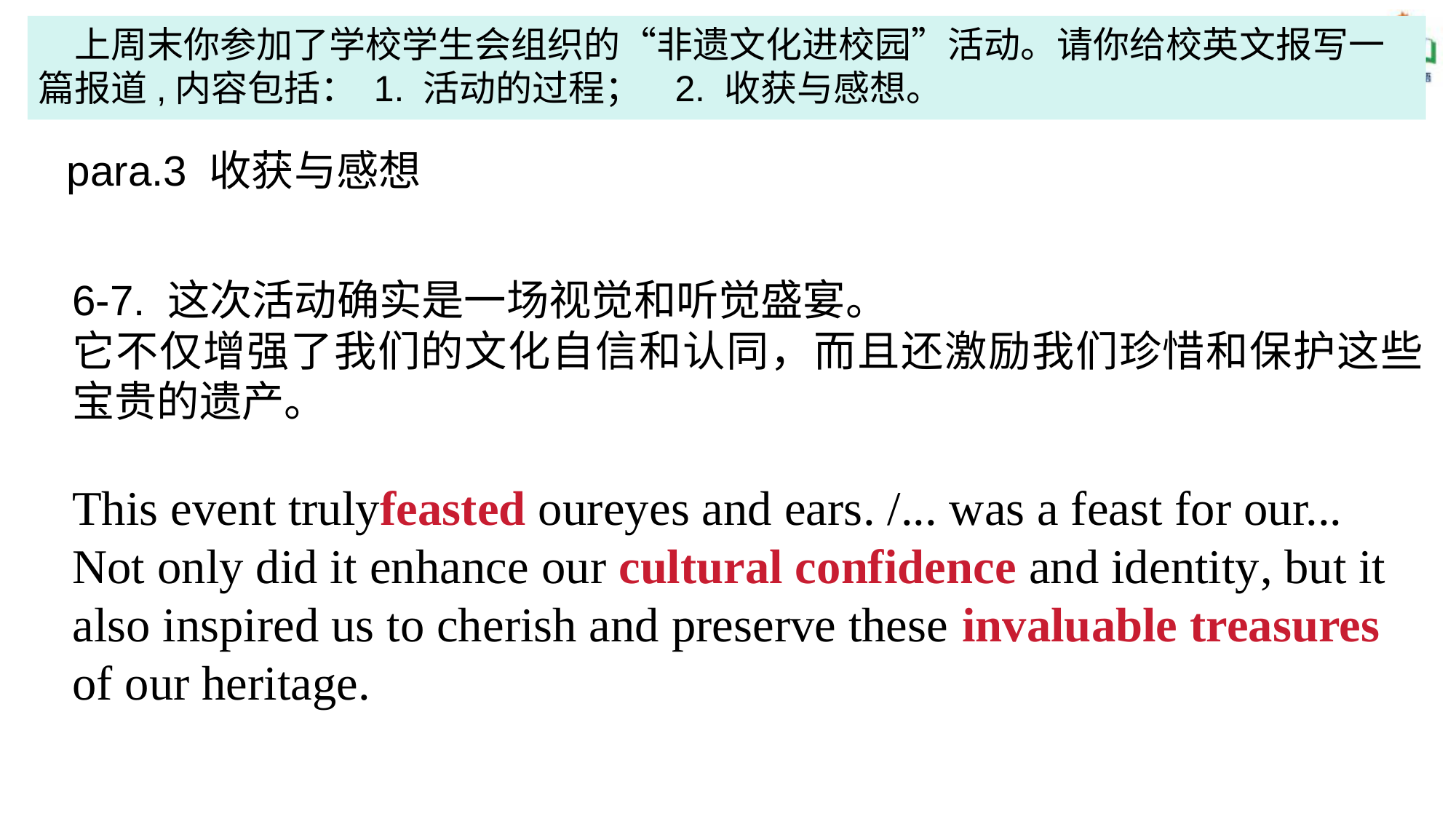

上周末你参加了学校学生会组织的“非遗文化进校园”活动。请你给校英文报写一篇报道,内容包括： 1. 活动的过程；   2. 收获与感想。
para.3 收获与感想
6-7. 这次活动确实是一场视觉和听觉盛宴。
它不仅增强了我们的文化自信和认同，而且还激励我们珍惜和保护这些宝贵的遗产。

This event trulyfeasted oureyes and ears. /... was a feast for our...
Not only did it enhance our cultural confidence and identity, but it also inspired us to cherish and preserve these invaluable treasures of our heritage.